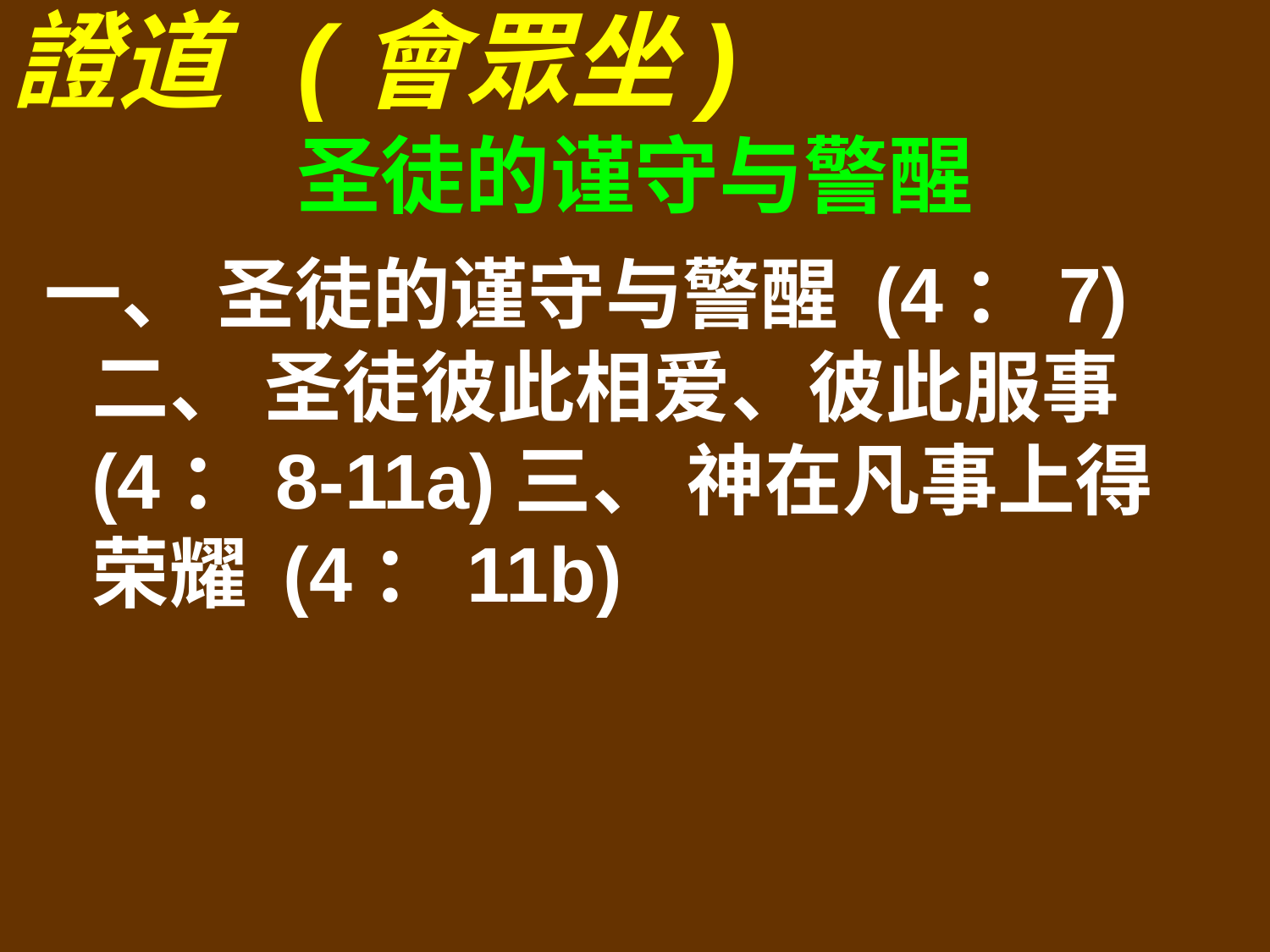

證道  (會眾坐)
圣徒的谨守与警醒
一、 圣徒的谨守与警醒 (4：7)二、 圣徒彼此相爱、彼此服事 (4：8-11a)三、 神在凡事上得荣耀 (4：11b)